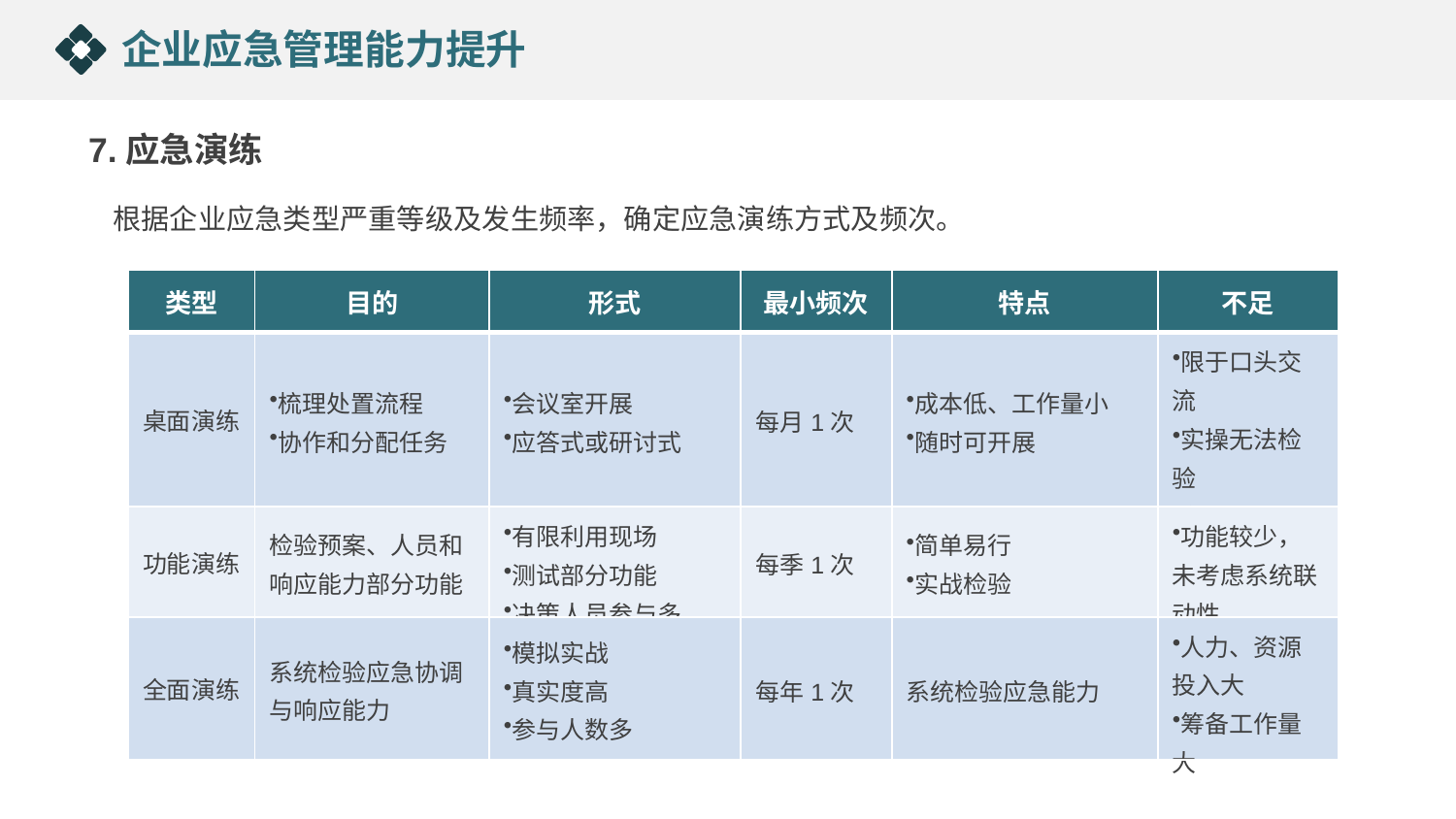

企业应急管理能力提升
7.应急演练
根据企业应急类型严重等级及发生频率，确定应急演练方式及频次。
| 类型 | 目的 | 形式 | 最小频次 | 特点 | 不足 |
| --- | --- | --- | --- | --- | --- |
| 桌面演练 | 梳理处置流程 协作和分配任务 | 会议室开展 应答式或研讨式 | 每月1次 | 成本低、工作量小 随时可开展 | 限于口头交流 实操无法检验 参与人员少 |
| 功能演练 | 检验预案、人员和响应能力部分功能 | 有限利用现场 测试部分功能 决策人员参与多 | 每季1次 | 简单易行 实战检验 | 功能较少，未考虑系统联动性 |
| 全面演练 | 系统检验应急协调与响应能力 | 模拟实战 真实度高 参与人数多 | 每年1次 | 系统检验应急能力 | 人力、资源投入大 筹备工作量大 |